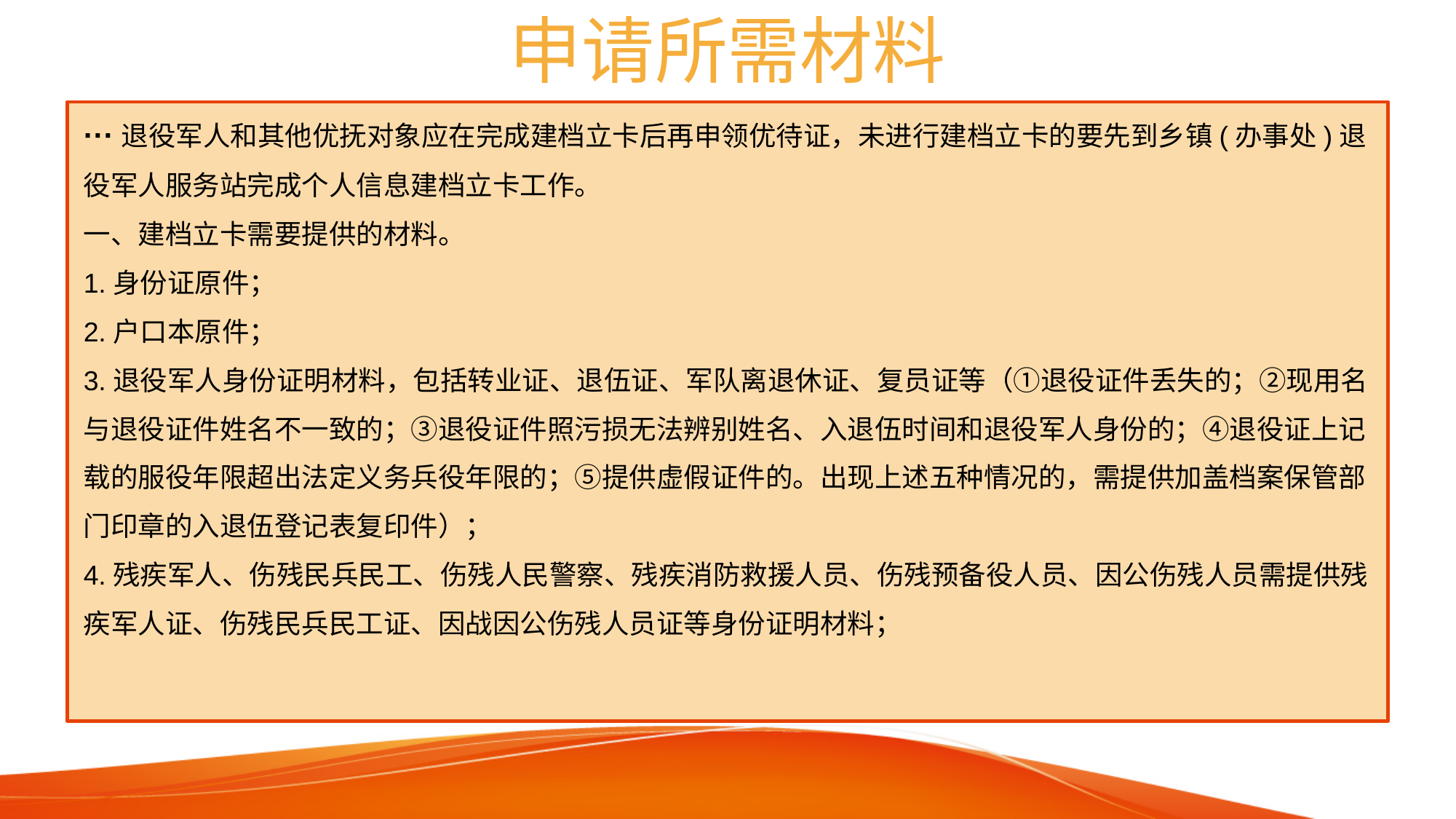

申请所需材料
···退役军人和其他优抚对象应在完成建档立卡后再申领优待证，未进行建档立卡的要先到乡镇(办事处)退役军人服务站完成个人信息建档立卡工作。
一、建档立卡需要提供的材料。
1.身份证原件；
2.户口本原件；
3.退役军人身份证明材料，包括转业证、退伍证、军队离退休证、复员证等（①退役证件丢失的；②现用名与退役证件姓名不一致的；③退役证件照污损无法辨别姓名、入退伍时间和退役军人身份的；④退役证上记载的服役年限超出法定义务兵役年限的；⑤提供虚假证件的。出现上述五种情况的，需提供加盖档案保管部门印章的入退伍登记表复印件）；
4.残疾军人、伤残民兵民工、伤残人民警察、残疾消防救援人员、伤残预备役人员、因公伤残人员需提供残疾军人证、伤残民兵民工证、因战因公伤残人员证等身份证明材料；